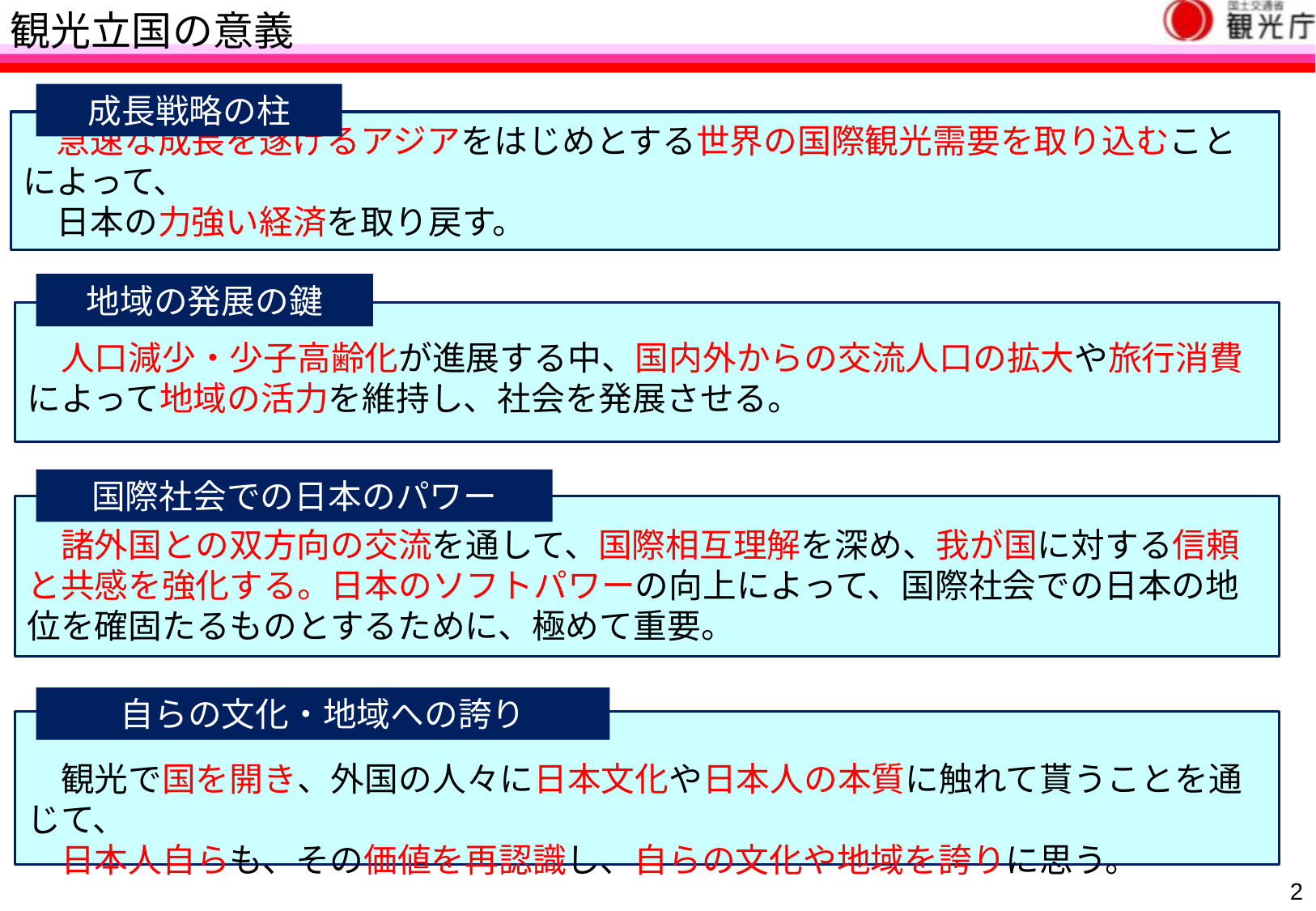

観光立国の意義
成長戦略の柱
急速な成長を遂げるアジアをはじめとする世界の国際観光需要を取り込むことによって、
日本の力強い経済を取り戻す。
地域の発展の鍵

人口減少・少子高齢化が進展する中、国内外からの交流人口の拡大や旅行消費によって地域の活力を維持し、社会を発展させる。
国際社会での日本のパワー

諸外国との双方向の交流を通して、国際相互理解を深め、我が国に対する信頼と共感を強化する。日本のソフトパワーの向上によって、国際社会での日本の地位を確固たるものとするために、極めて重要。
自らの文化・地域への誇り

観光で国を開き、外国の人々に日本文化や日本人の本質に触れて貰うことを通じて、
日本人自らも、その価値を再認識し、自らの文化や地域を誇りに思う。
2